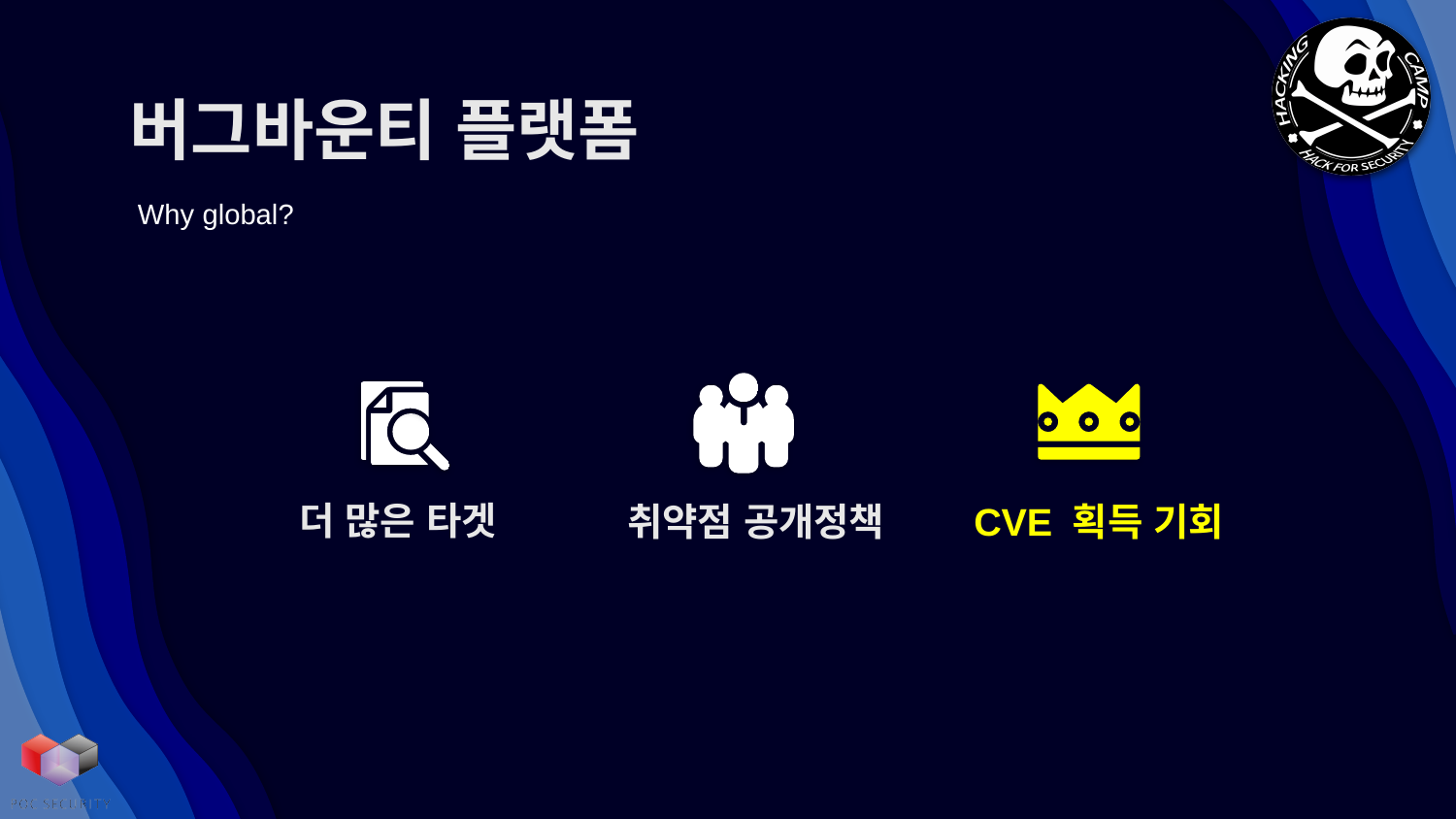

# 버그바운티 플랫폼
Why global?

더 많은 타겟
CVE 획득 기회
취약점 공개정책